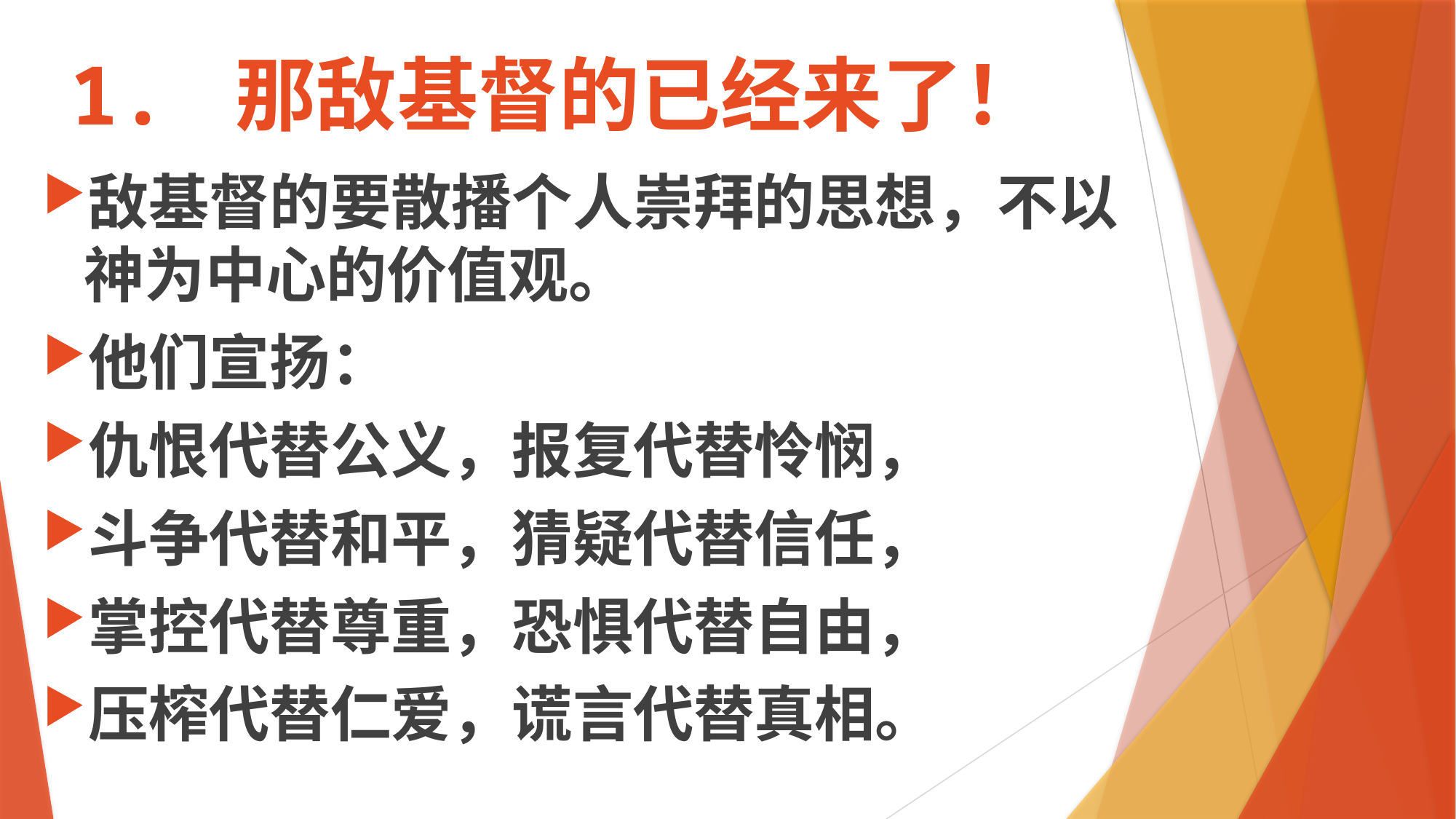

# 1. 那敌基督的已经来了！
敌基督的要散播个人崇拜的思想，不以神为中心的价值观。
他们宣扬：
仇恨代替公义，报复代替怜悯，
斗争代替和平，猜疑代替信任，
掌控代替尊重，恐惧代替自由，
压榨代替仁爱，谎言代替真相。